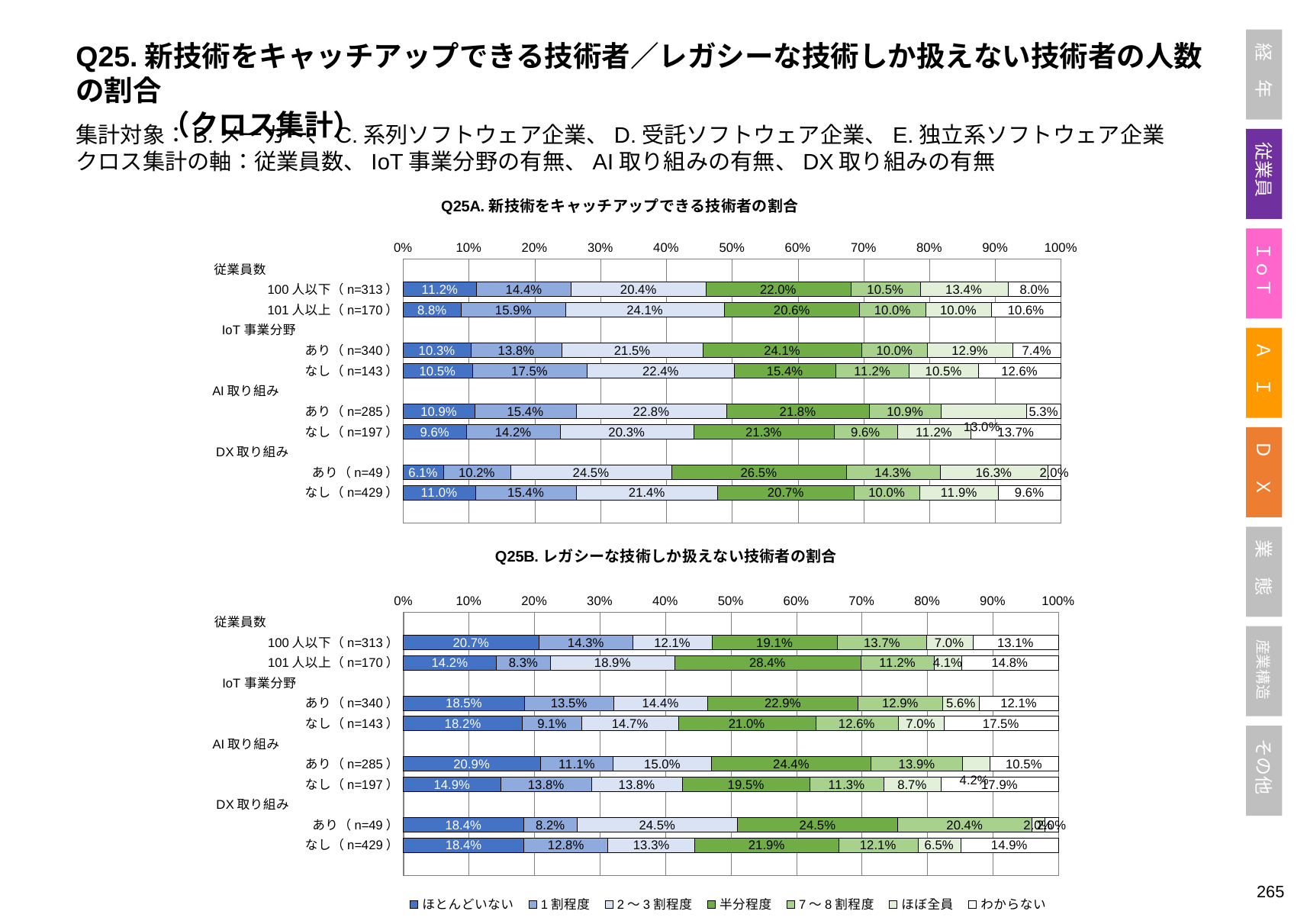

Q25.新技術をキャッチアップできる技術者／レガシーな技術しか扱えない技術者の人数の割合
　　　（クロス集計）
集計対象：B.メーカー、C.系列ソフトウェア企業、D.受託ソフトウェア企業、E.独立系ソフトウェア企業
クロス集計の軸：従業員数、IoT事業分野の有無、AI取り組みの有無、DX取り組みの有無

### Chart: Q25A.新技術をキャッチアップできる技術者の割合

| Category | ほとんどいない | 1割程度 | 2～3割程度 | 半分程度 | 7～8割程度 | ほぼ全員 | わからない |
|---|---|---|---|---|---|---|---|
| 従業員数　　　  　  　　　　　 | None | None | None | None | None | None | None |
| 100人以下（n=313） | 0.11182108626198083 | 0.14376996805111822 | 0.20447284345047922 | 0.22044728434504793 | 0.10543130990415335 | 0.134185303514377 | 0.07987220447284345 |
| 101人以上（n=170） | 0.08823529411764706 | 0.1588235294117647 | 0.2411764705882353 | 0.20588235294117646 | 0.1 | 0.1 | 0.10588235294117647 |
| IoT事業分野　　　　   　　　 | None | None | None | None | None | None | None |
| あり（n=340） | 0.10294117647058823 | 0.13823529411764707 | 0.21470588235294116 | 0.2411764705882353 | 0.1 | 0.12941176470588237 | 0.07352941176470588 |
| なし（n=143） | 0.1048951048951049 | 0.17482517482517482 | 0.22377622377622378 | 0.15384615384615385 | 0.11188811188811189 | 0.1048951048951049 | 0.1258741258741259 |
| AI取り組み　　　　　    　　　 | None | None | None | None | None | None | None |
| あり（n=285） | 0.10877192982456141 | 0.1543859649122807 | 0.22807017543859648 | 0.21754385964912282 | 0.10877192982456141 | 0.12982456140350876 | 0.05263157894736842 |
| なし（n=197） | 0.09644670050761421 | 0.14213197969543148 | 0.20304568527918782 | 0.2131979695431472 | 0.09644670050761421 | 0.1116751269035533 | 0.13705583756345177 |
| DX取り組み 　　　    　　　　 | None | None | None | None | None | None | None |
| あり（n=49） | 0.061224489795918366 | 0.10204081632653061 | 0.24489795918367346 | 0.2653061224489796 | 0.14285714285714285 | 0.16326530612244897 | 0.02040816326530612 |
| なし（n=429） | 0.10955710955710955 | 0.15384615384615385 | 0.21445221445221446 | 0.20745920745920746 | 0.10023310023310024 | 0.11888111888111888 | 0.09557109557109557 |

### Chart: Q25B.レガシーな技術しか扱えない技術者の割合

| Category | ほとんどいない | 1割程度 | 2～3割程度 | 半分程度 | 7～8割程度 | ほぼ全員 | わからない |
|---|---|---|---|---|---|---|---|
| 従業員数　　　  　  　　　　　 | None | None | None | None | None | None | None |
| 100人以下（n=313） | 0.2070063694267516 | 0.14331210191082802 | 0.12101910828025478 | 0.1910828025477707 | 0.13694267515923567 | 0.07006369426751592 | 0.1305732484076433 |
| 101人以上（n=170） | 0.14201183431952663 | 0.08284023668639054 | 0.1893491124260355 | 0.28402366863905326 | 0.11242603550295859 | 0.04142011834319527 | 0.14792899408284024 |
| IoT事業分野　　　　   　　　 | None | None | None | None | None | None | None |
| あり（n=340） | 0.18529411764705883 | 0.13529411764705881 | 0.14411764705882352 | 0.22941176470588234 | 0.12941176470588237 | 0.05588235294117647 | 0.12058823529411765 |
| なし（n=143） | 0.18181818181818182 | 0.09090909090909091 | 0.14685314685314685 | 0.2097902097902098 | 0.1258741258741259 | 0.06993006993006994 | 0.17482517482517482 |
| AI取り組み　　　　　    　　　 | None | None | None | None | None | None | None |
| あり（n=285） | 0.20905923344947736 | 0.11149825783972125 | 0.14982578397212543 | 0.24390243902439024 | 0.13937282229965156 | 0.041811846689895474 | 0.10452961672473868 |
| なし（n=197） | 0.14871794871794872 | 0.13846153846153847 | 0.13846153846153847 | 0.19487179487179487 | 0.11282051282051282 | 0.08717948717948718 | 0.1794871794871795 |
| DX取り組み 　　　    　　　　 | None | None | None | None | None | None | None |
| あり（n=49） | 0.1836734693877551 | 0.08163265306122448 | 0.24489795918367346 | 0.24489795918367346 | 0.20408163265306123 | 0.02040816326530612 | 0.02040816326530612 |
| なし（n=429） | 0.18414918414918416 | 0.1282051282051282 | 0.13286713286713286 | 0.2191142191142191 | 0.12121212121212122 | 0.06526806526806526 | 0.14918414918414918 |
265